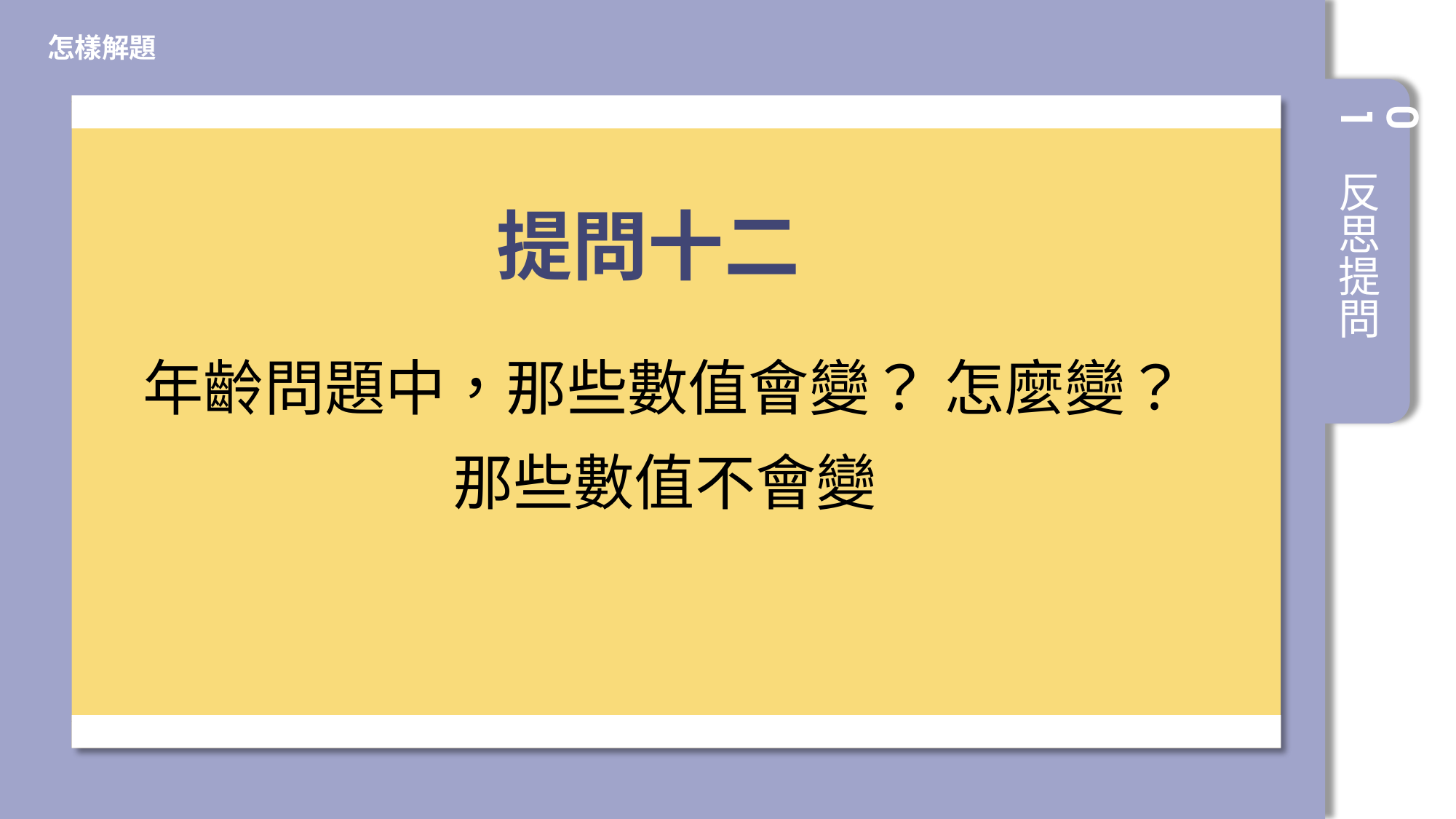

怎樣解題

提問十二
年齡問題中，那些數值會變？ 怎麼變？
那些數值不會變

01
反思提問